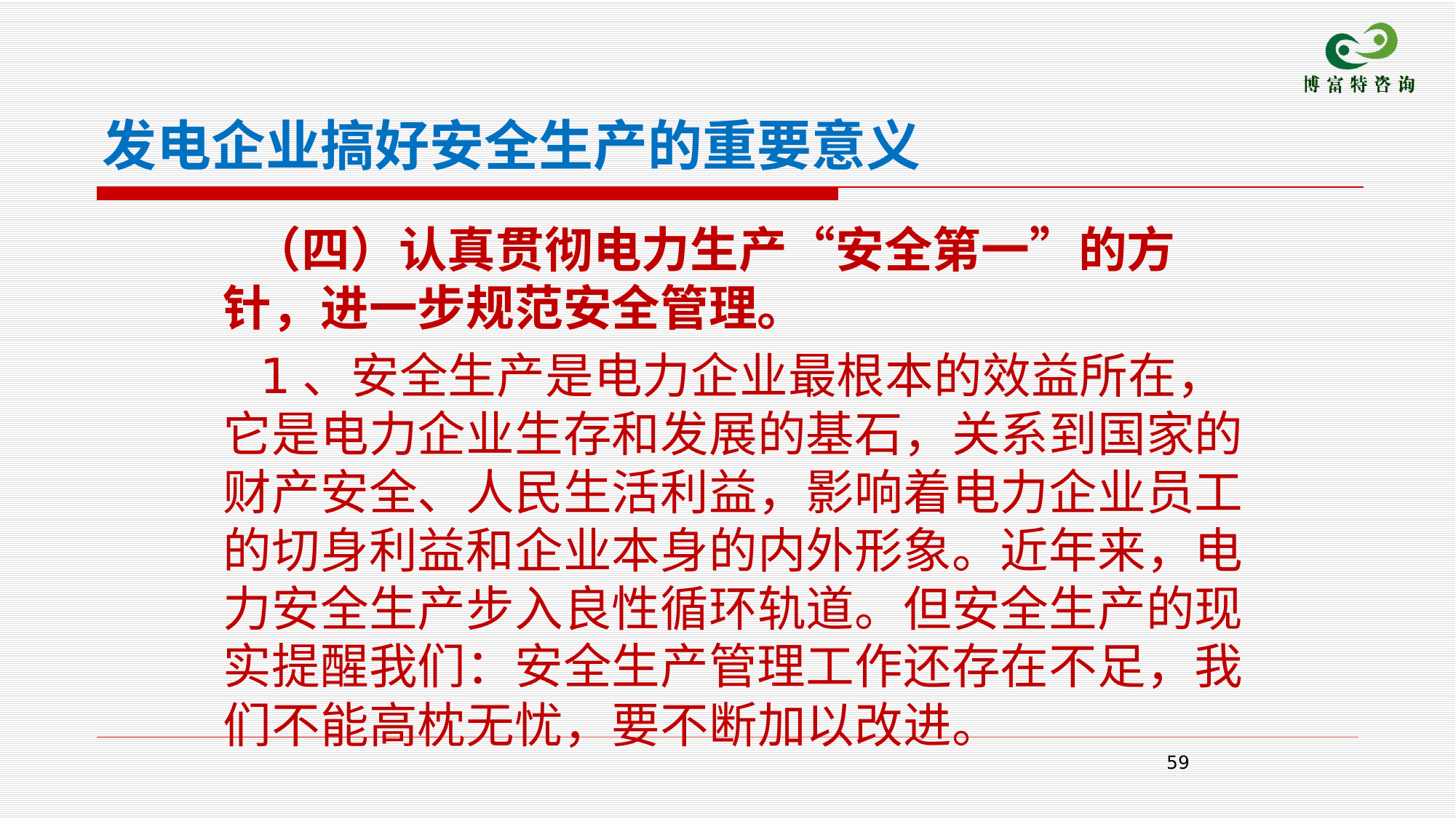

发电企业搞好安全生产的重要意义
        （四）认真贯彻电力生产“安全第一”的方针，进一步规范安全管理。
      1、安全生产是电力企业最根本的效益所在，它是电力企业生存和发展的基石，关系到国家的财产安全、人民生活利益，影响着电力企业员工的切身利益和企业本身的内外形象。近年来，电力安全生产步入良性循环轨道。但安全生产的现实提醒我们：安全生产管理工作还存在不足，我们不能高枕无忧，要不断加以改进。

59